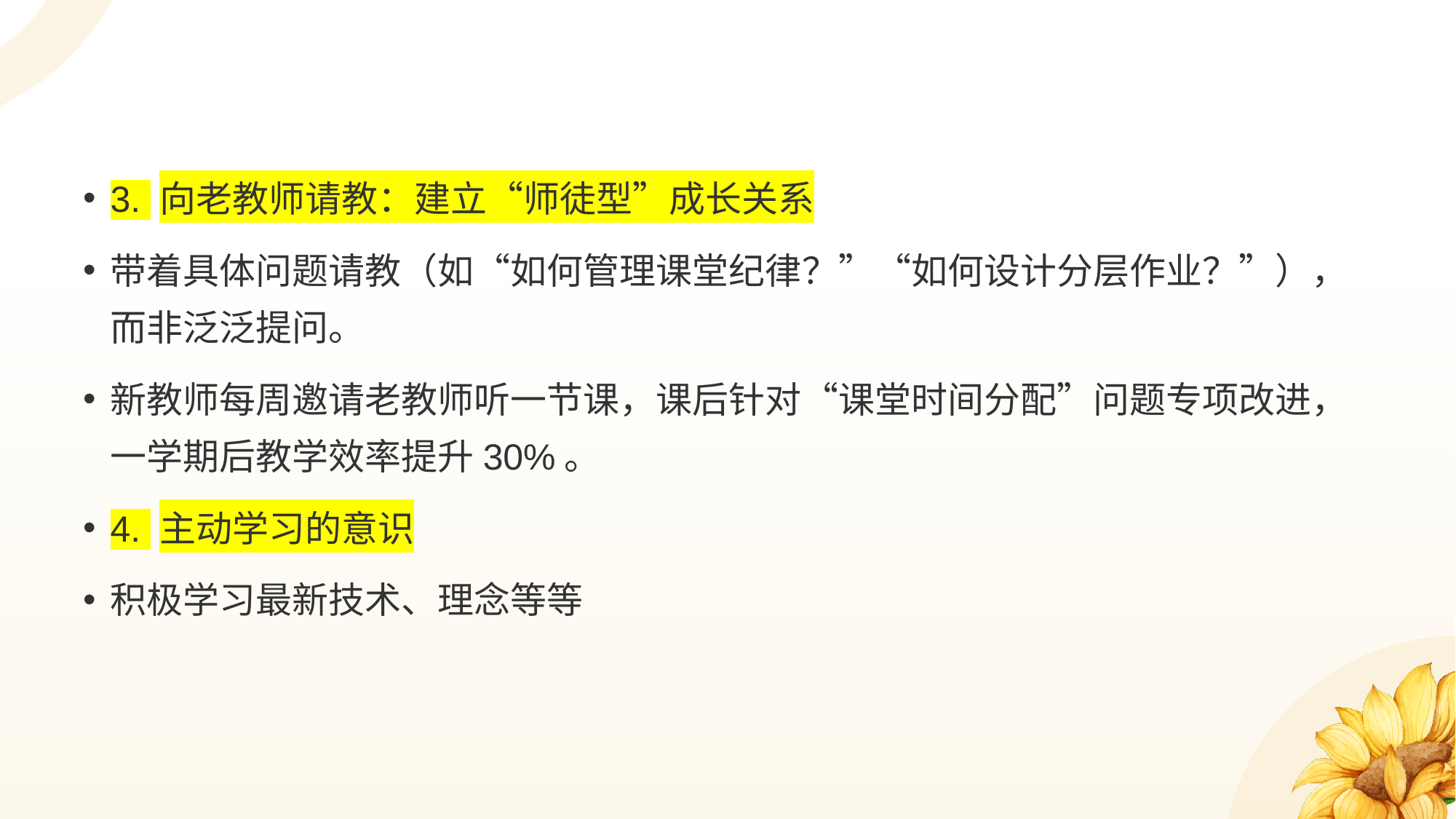

#
3. 向老教师请教：建立“师徒型”成长关系
带着具体问题请教（如“如何管理课堂纪律？”“如何设计分层作业？”），而非泛泛提问。
新教师每周邀请老教师听一节课，课后针对“课堂时间分配”问题专项改进，一学期后教学效率提升30%。
4. 主动学习的意识
积极学习最新技术、理念等等